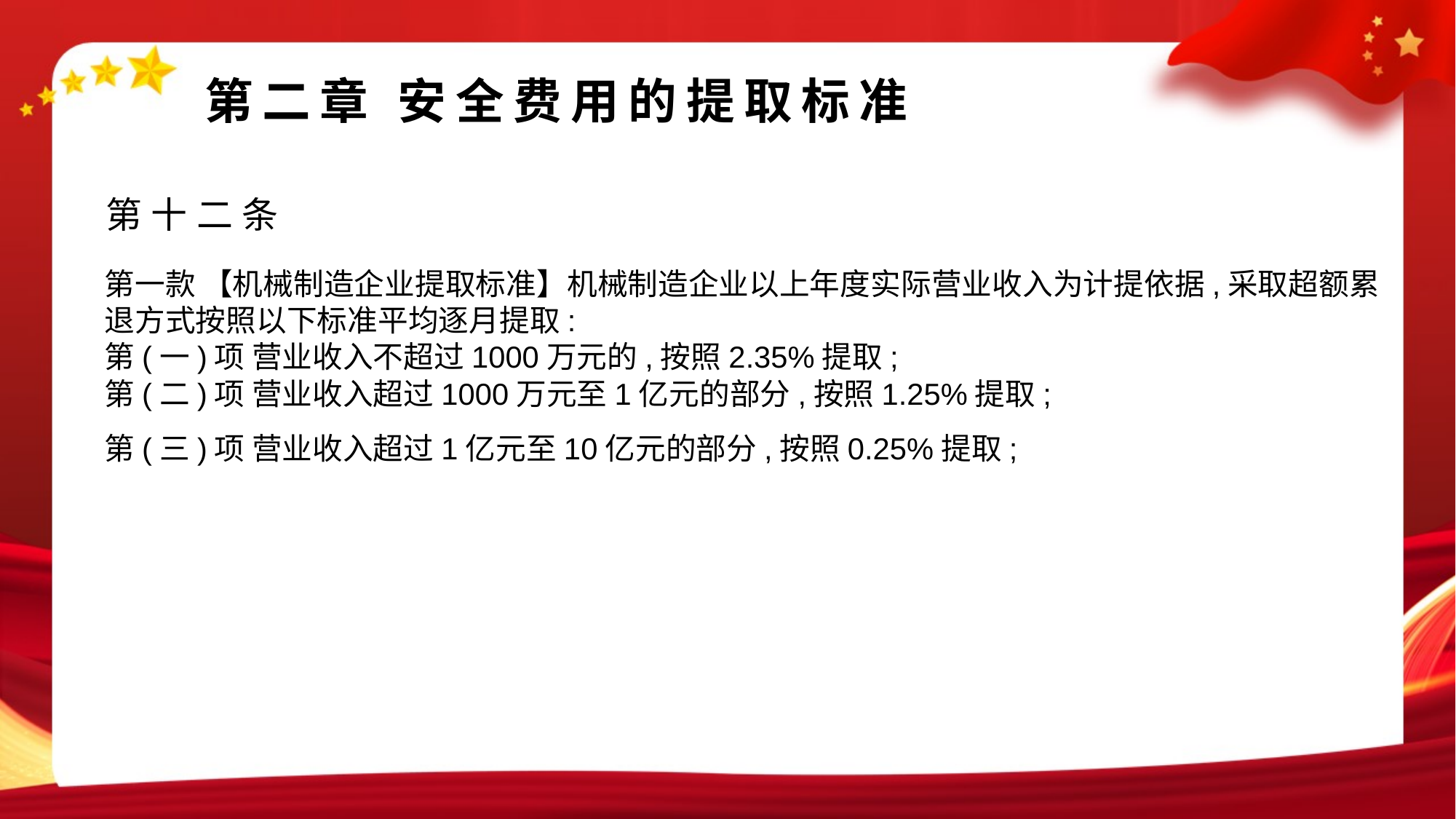

第二章 安全费用的提取标准
第十二条
第一款 【机械制造企业提取标准】机械制造企业以上年度实际营业收入为计提依据,采取超额累退方式按照以下标准平均逐月提取:
第(一)项 营业收入不超过1000万元的,按照2.35%提取;
第(二)项 营业收入超过1000万元至1亿元的部分,按照1.25%提取;
第(三)项 营业收入超过1亿元至10亿元的部分,按照0.25%提取;